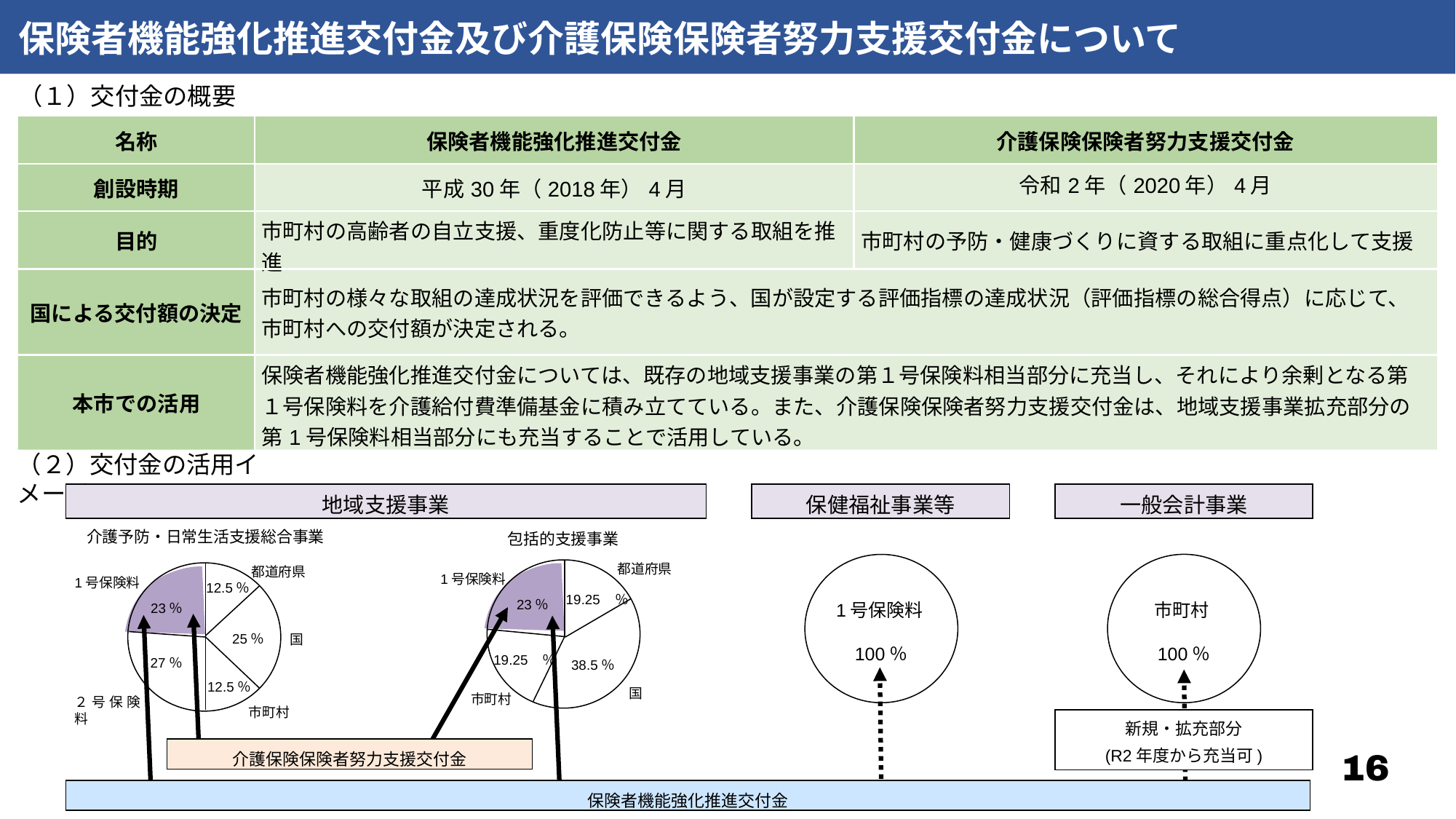

保険者機能強化推進交付金及び介護保険保険者努力支援交付金について
（１）交付金の概要
| 名称 | 保険者機能強化推進交付金 | 介護保険保険者努力支援交付金 |
| --- | --- | --- |
| 創設時期 | 平成30年（2018年）4月 | 令和2年（2020年）4月 |
| 目的 | 市町村の高齢者の自立支援、重度化防止等に関する取組を推進 | 市町村の予防・健康づくりに資する取組に重点化して支援 |
| 国による交付額の決定 | 市町村の様々な取組の達成状況を評価できるよう、国が設定する評価指標の達成状況（評価指標の総合得点）に応じて、市町村への交付額が決定される。 |  |
| 本市での活用 | 保険者機能強化推進交付金については、既存の地域支援事業の第１号保険料相当部分に充当し、それにより余剰となる第１号保険料を介護給付費準備基金に積み立てている。また、介護保険保険者努力支援交付金は、地域支援事業拡充部分の第1号保険料相当部分にも充当することで活用している。 |  |
（２）交付金の活用イメージ
地域支援事業
保健福祉事業等
一般会計事業

介護予防・日常生活支援総合事業
包括的支援事業
市町村100％
1号保険料100％
都道府県

都道府県

1号保険料
1号保険料
12.5％
19.25％
23％
23％
25％
国
19.25％
27％
38.5％
12.5％
国
市町村
２号保険料
市町村
新規・拡充部分
(R2年度から充当可)
介護保険保険者努力支援交付金
16
保険者機能強化推進交付金